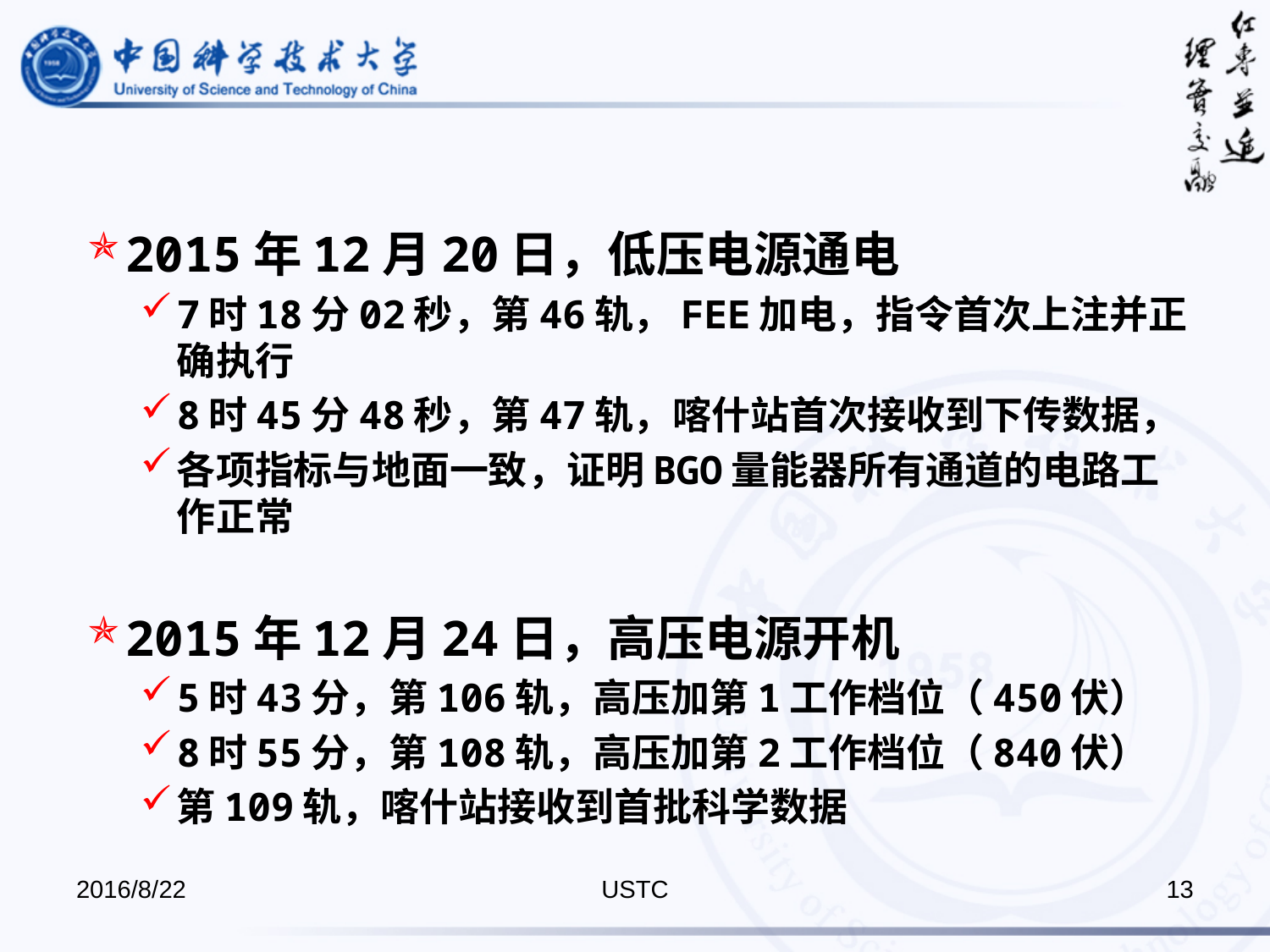

2015年12月20日，低压电源通电
7时18分02秒，第46轨，FEE加电，指令首次上注并正确执行
8时45分48秒，第47轨，喀什站首次接收到下传数据，
各项指标与地面一致，证明BGO量能器所有通道的电路工作正常

2015年12月24日，高压电源开机
5时43分，第106轨，高压加第1工作档位（450伏）
8时55分，第108轨，高压加第2工作档位（840伏）
第109轨，喀什站接收到首批科学数据

2016/8/22
USTC
13